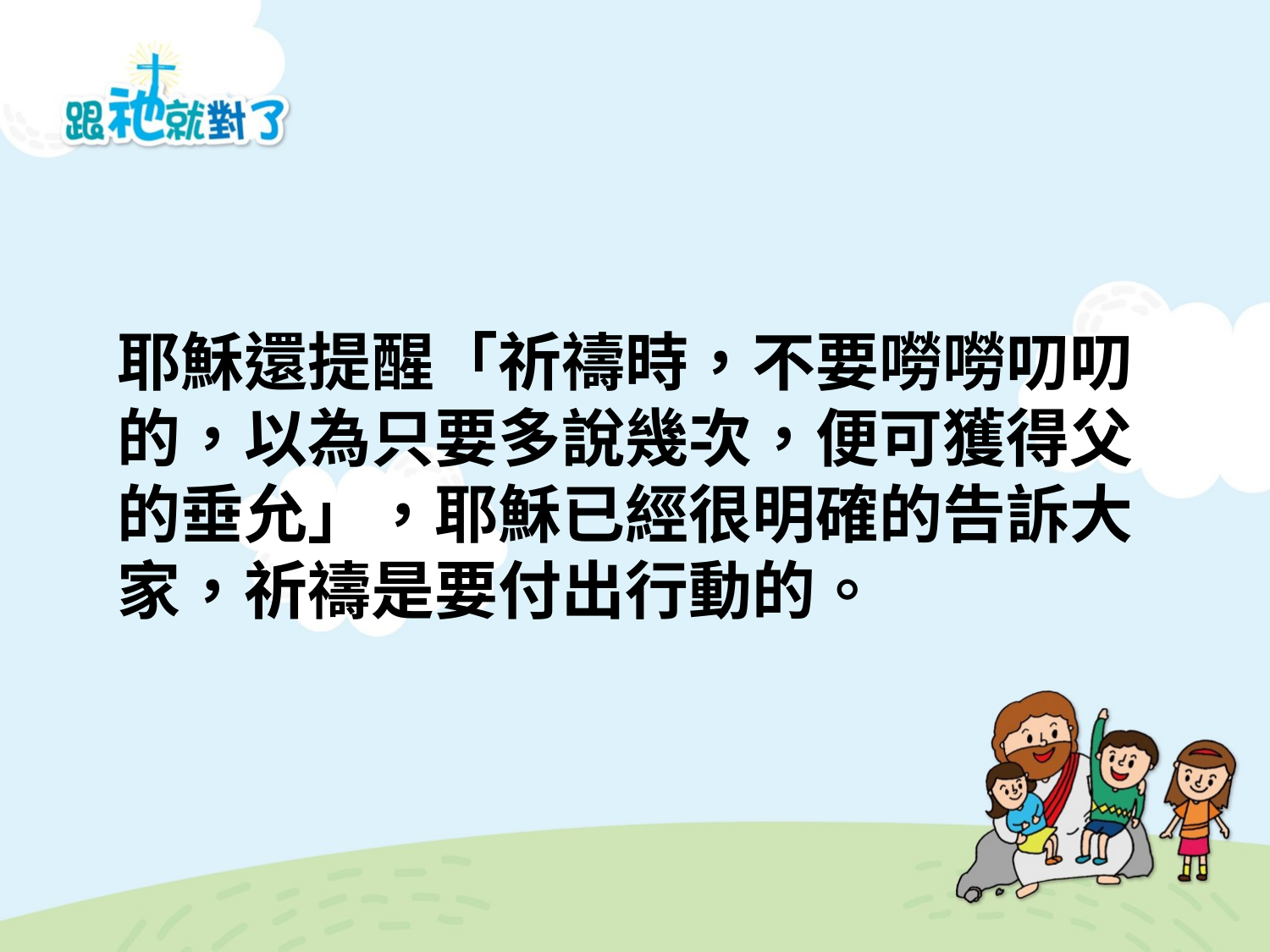

耶穌還提醒「祈禱時，不要嘮嘮叨叨的，以為只要多說幾次，便可獲得父的垂允」，耶穌已經很明確的告訴大家，祈禱是要付出行動的。